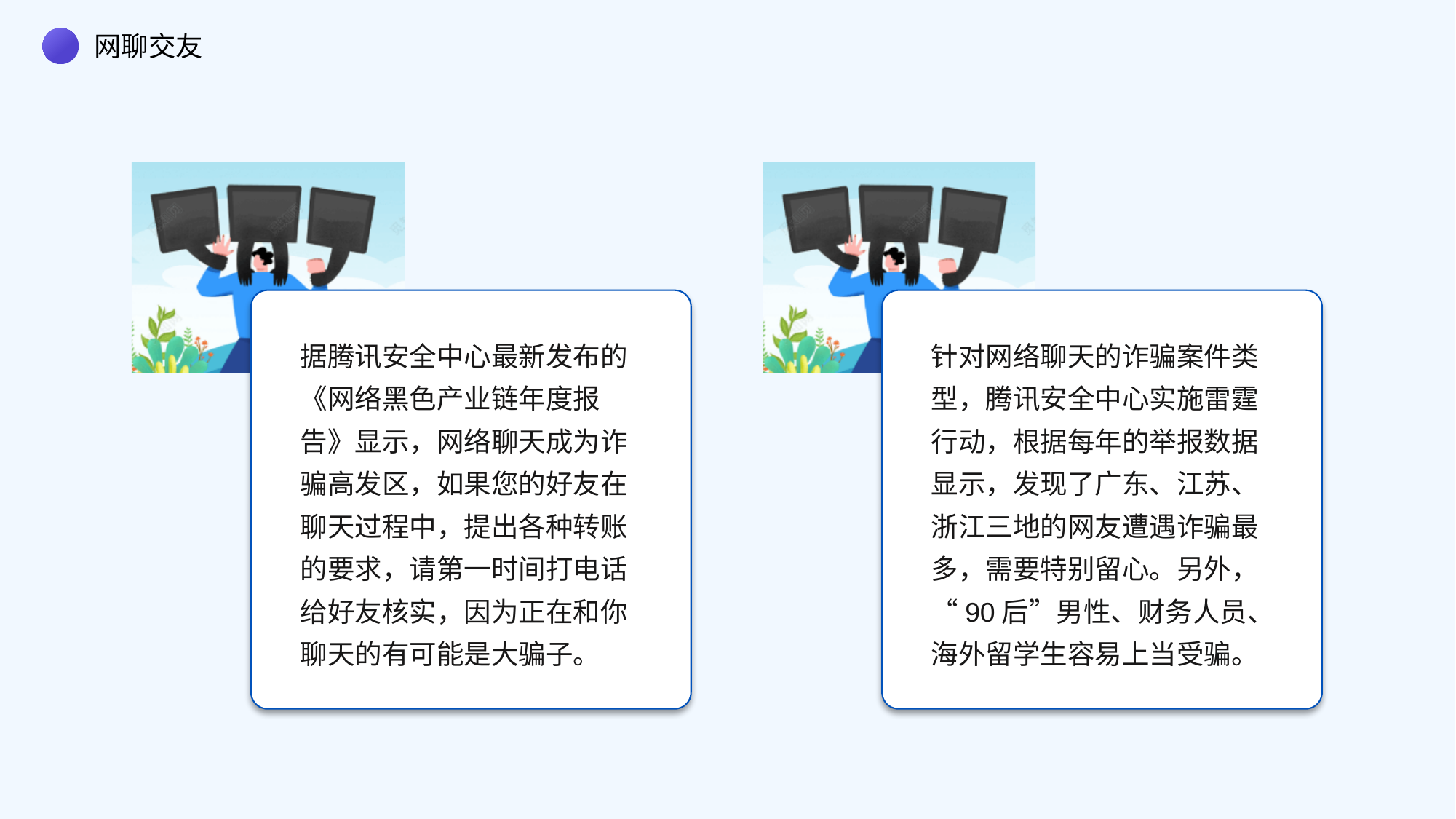

据腾讯安全中心最新发布的《网络黑色产业链年度报告》显示，网络聊天成为诈骗高发区，如果您的好友在聊天过程中，提出各种转账的要求，请第一时间打电话给好友核实，因为正在和你聊天的有可能是大骗子。
针对网络聊天的诈骗案件类型，腾讯安全中心实施雷霆行动，根据每年的举报数据显示，发现了广东、江苏、浙江三地的网友遭遇诈骗最多，需要特别留心。另外，“90后”男性、财务人员、海外留学生容易上当受骗。